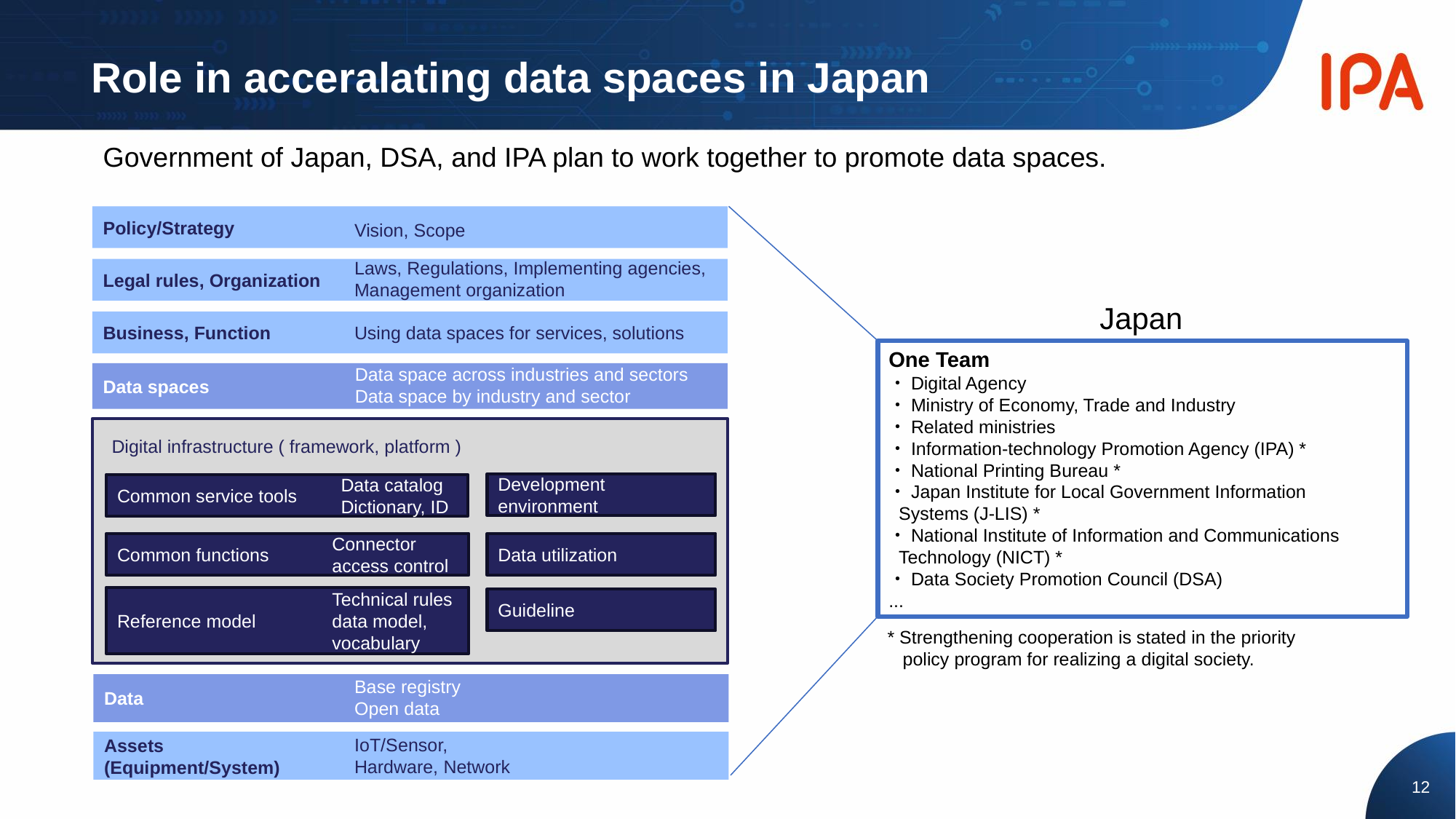

# Role in acceralating data spaces in Japan
Government of Japan, DSA, and IPA plan to work together to promote data spaces.
Policy/Strategy
Vision, Scope
Laws, Regulations, Implementing agencies, Management organization
Legal rules, Organization
Japan
Business, Function
Using data spaces for services, solutions
One Team
・Digital Agency
・Ministry of Economy, Trade and Industry
・Related ministries
・Information-technology Promotion Agency (IPA) *
・National Printing Bureau *
・Japan Institute for Local Government Information
  Systems (J-LIS) *
・National Institute of Information and Communications
  Technology (NICT) *
・Data Society Promotion Council (DSA)
...
Data space across industries and sectors
Data space by industry and sector
Data spaces

Digital infrastructure ( framework, platform )
Data catalog
Dictionary, ID
Development environment
Common service tools
Connector
access control
Common functions
Data utilization
Technical rules
data model,
vocabulary
Reference model
Guideline
* Strengthening cooperation is stated in the priority
   policy program for realizing a digital society.
Base registry
Open data
Data
IoT/Sensor,
Hardware, Network
Assets
(Equipment/System)
12